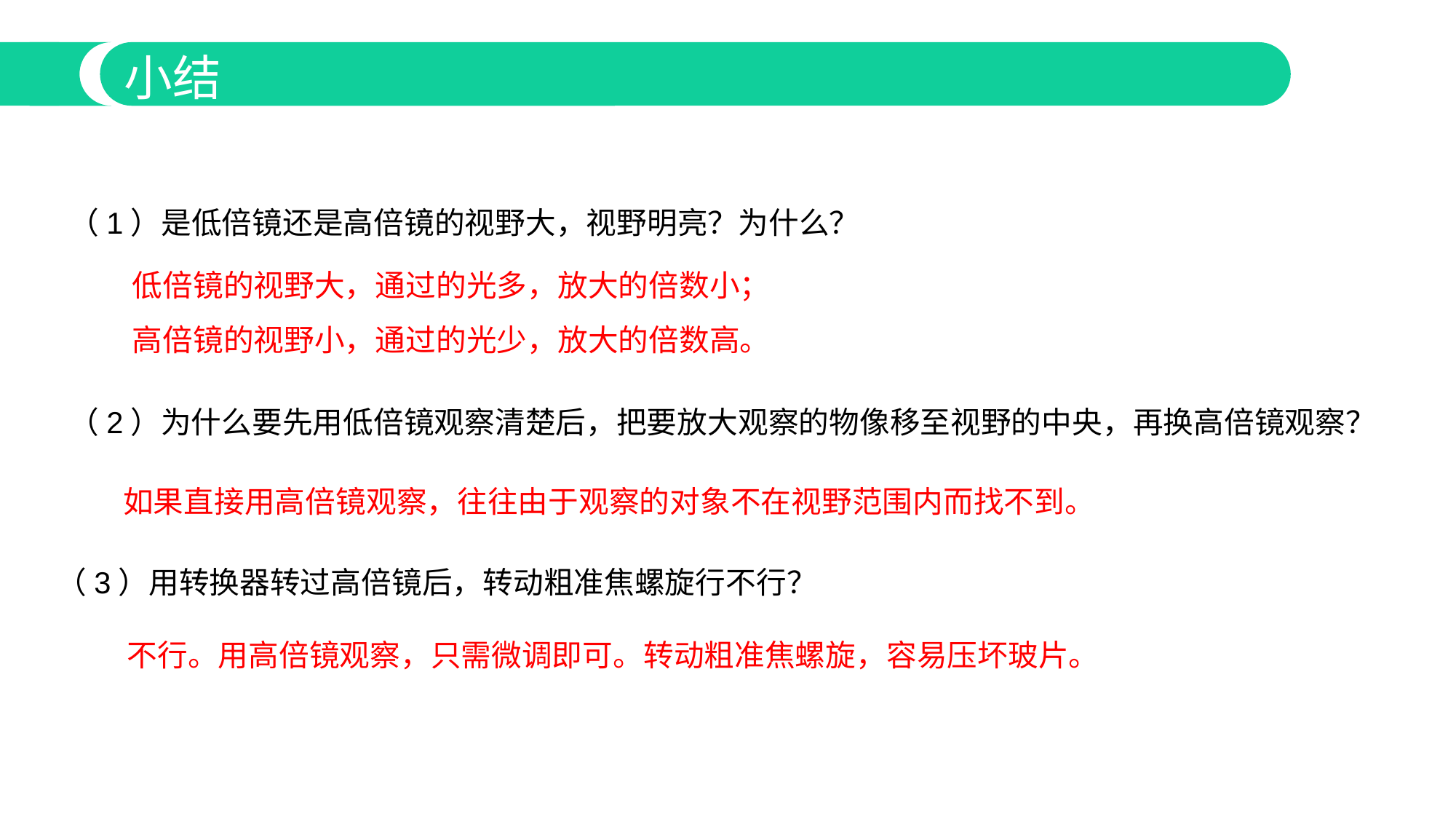

小结
（1）是低倍镜还是高倍镜的视野大，视野明亮？为什么？
低倍镜的视野大，通过的光多，放大的倍数小；
高倍镜的视野小，通过的光少，放大的倍数高。
（2）为什么要先用低倍镜观察清楚后，把要放大观察的物像移至视野的中央，再换高倍镜观察？
       如果直接用高倍镜观察，往往由于观察的对象不在视野范围内而找不到。
（3）用转换器转过高倍镜后，转动粗准焦螺旋行不行？
      不行。用高倍镜观察，只需微调即可。转动粗准焦螺旋，容易压坏玻片。